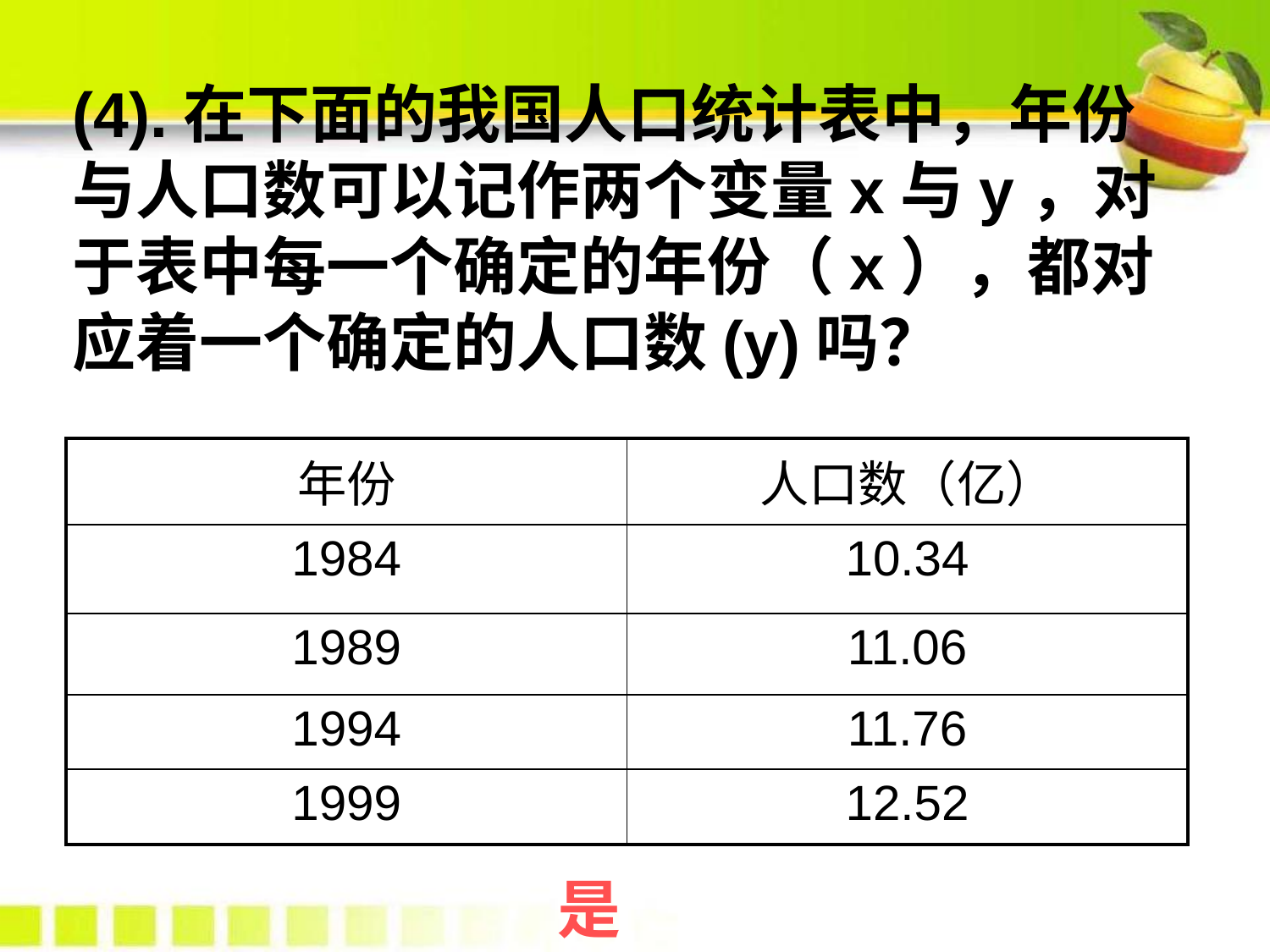

# (4).在下面的我国人口统计表中，年份与人口数可以记作两个变量x与y，对于表中每一个确定的年份（x），都对应着一个确定的人口数(y)吗？
| 年份 | 人口数（亿） |
| --- | --- |
| 1984 | 10.34 |
| 1989 | 11.06 |
| 1994 | 11.76 |
| 1999 | 12.52 |
是